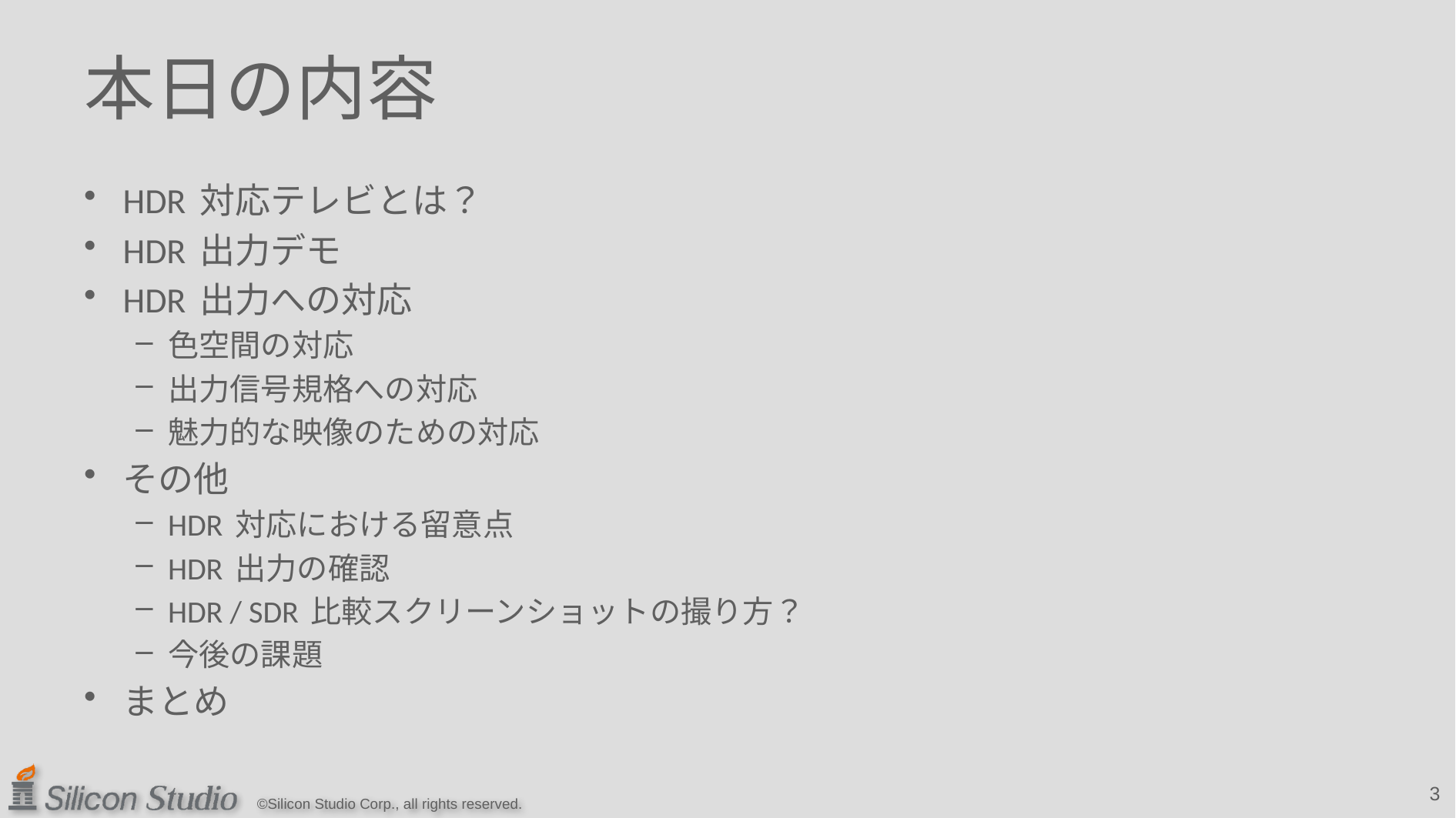

# 本日の内容
HDR 対応テレビとは？
HDR 出力デモ
HDR 出力への対応
色空間の対応
出力信号規格への対応
魅力的な映像のための対応
その他
HDR 対応における留意点
HDR 出力の確認
HDR / SDR 比較スクリーンショットの撮り方？
今後の課題
まとめ
3